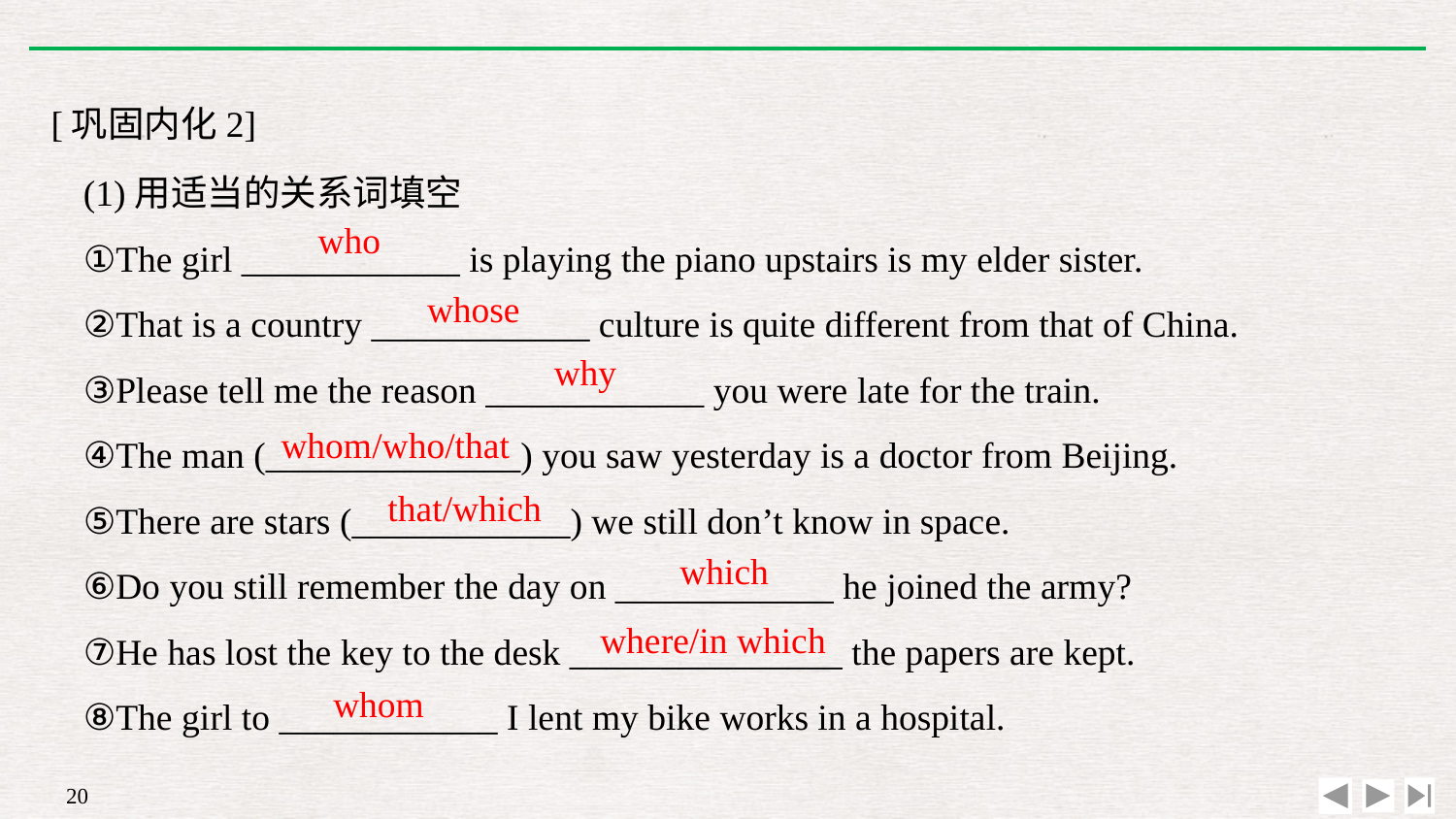

[巩固内化2]
(1)用适当的关系词填空
①The girl ____________ is playing the piano upstairs is my elder sister.
②That is a country ____________ culture is quite different from that of China.
③Please tell me the reason ____________ you were late for the train.
④The man (______________) you saw yesterday is a doctor from Beijing.
⑤There are stars (____________) we still don’t know in space.
⑥Do you still remember the day on ____________ he joined the army?
⑦He has lost the key to the desk _______________ the papers are kept.
⑧The girl to ____________ I lent my bike works in a hospital.
who
whose
why
whom/who/that
that/which
which
where/in which
whom